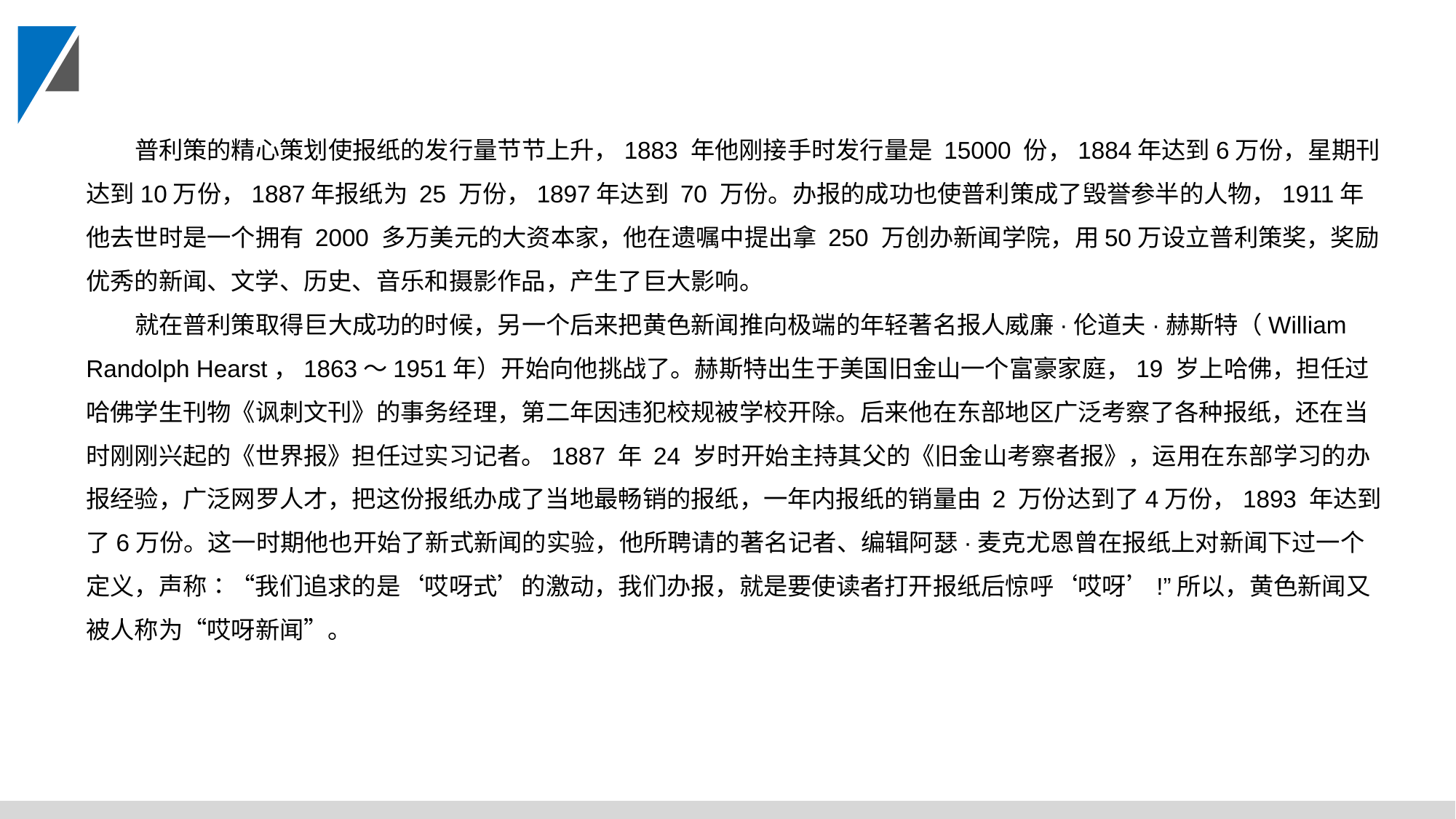

普利策的精心策划使报纸的发行量节节上升，1883 年他刚接手时发行量是 15000 份，1884年达到6万份，星期刊达到10万份，1887年报纸为 25 万份，1897年达到 70 万份。办报的成功也使普利策成了毁誉参半的人物，1911年他去世时是一个拥有 2000 多万美元的大资本家，他在遗嘱中提出拿 250 万创办新闻学院，用50万设立普利策奖，奖励优秀的新闻、文学、历史、音乐和摄影作品，产生了巨大影响。
就在普利策取得巨大成功的时候，另一个后来把黄色新闻推向极端的年轻著名报人威廉·伦道夫·赫斯特（William Randolph Hearst，1863～1951年）开始向他挑战了。赫斯特出生于美国旧金山一个富豪家庭，19 岁上哈佛，担任过哈佛学生刊物《讽刺文刊》的事务经理，第二年因违犯校规被学校开除。后来他在东部地区广泛考察了各种报纸，还在当时刚刚兴起的《世界报》担任过实习记者。1887 年 24 岁时开始主持其父的《旧金山考察者报》，运用在东部学习的办报经验，广泛网罗人才，把这份报纸办成了当地最畅销的报纸，一年内报纸的销量由 2 万份达到了4万份，1893 年达到了6万份。这一时期他也开始了新式新闻的实验，他所聘请的著名记者、编辑阿瑟·麦克尤恩曾在报纸上对新闻下过一个定义，声称∶“我们追求的是‘哎呀式’的激动，我们办报，就是要使读者打开报纸后惊呼‘哎呀’!”所以，黄色新闻又被人称为“哎呀新闻”。